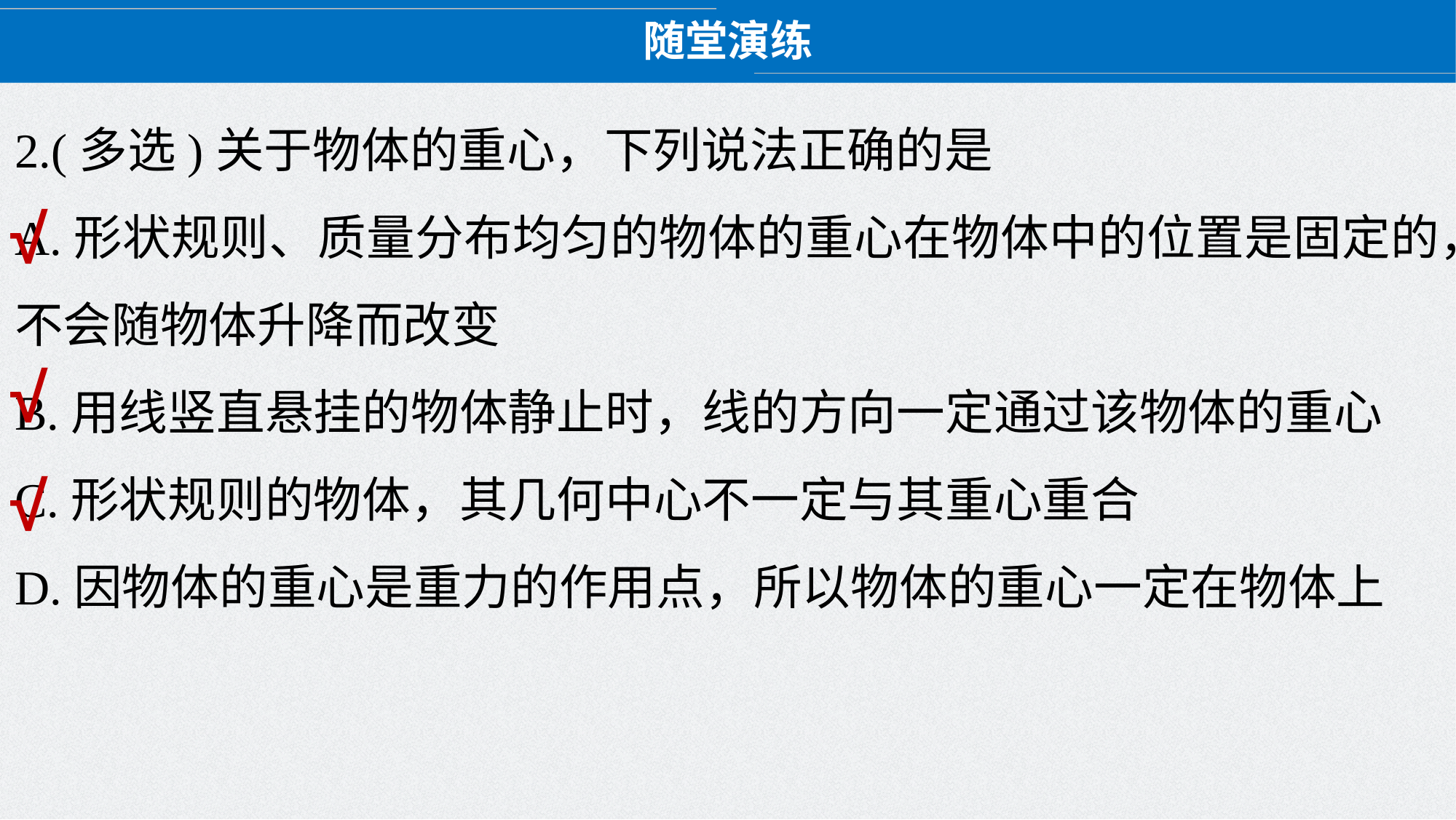

随堂演练
2.(多选)关于物体的重心，下列说法正确的是
A.形状规则、质量分布均匀的物体的重心在物体中的位置是固定的，不会随物体升降而改变
B.用线竖直悬挂的物体静止时，线的方向一定通过该物体的重心
C.形状规则的物体，其几何中心不一定与其重心重合
D.因物体的重心是重力的作用点，所以物体的重心一定在物体上
√
√
√